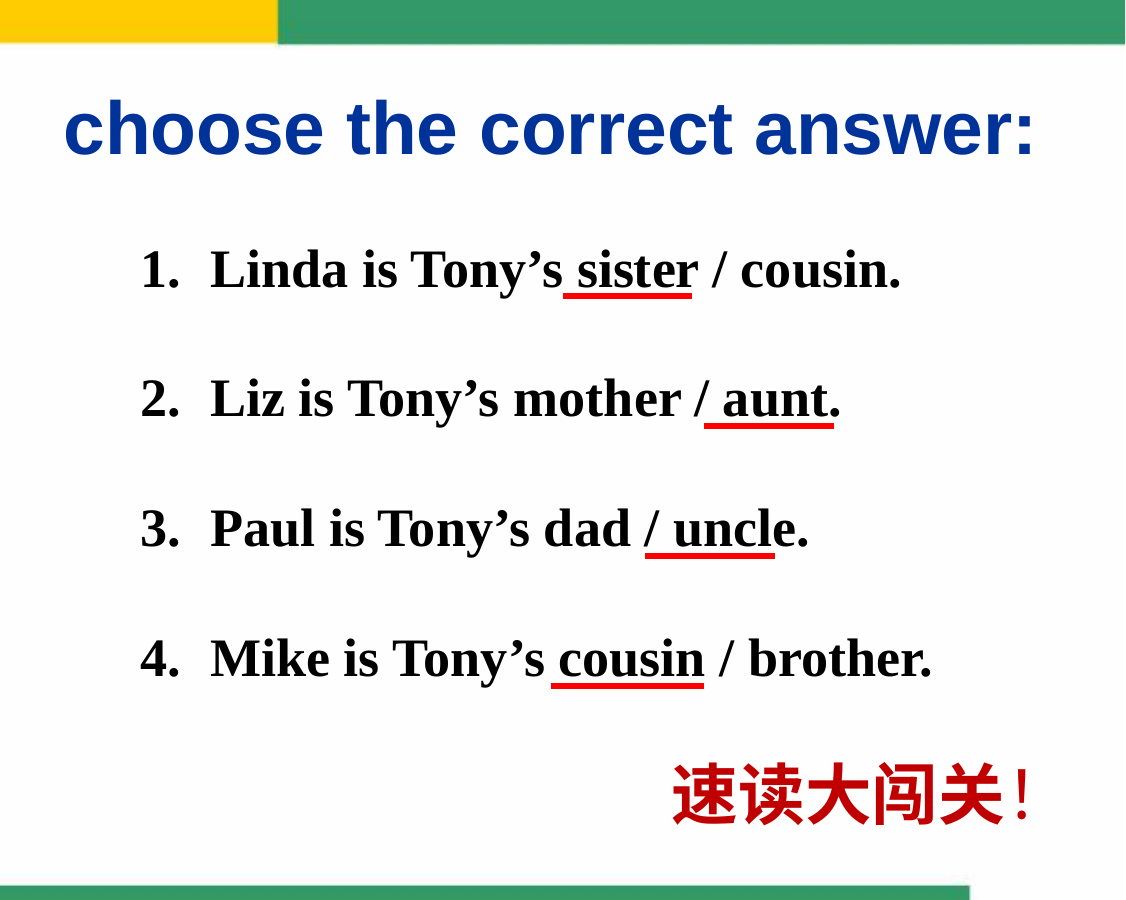

choose the correct answer:
 Linda is Tony’s sister / cousin.

 Liz is Tony’s mother / aunt.

 Paul is Tony’s dad / uncle.

 Mike is Tony’s cousin / brother.

速读大闯关！